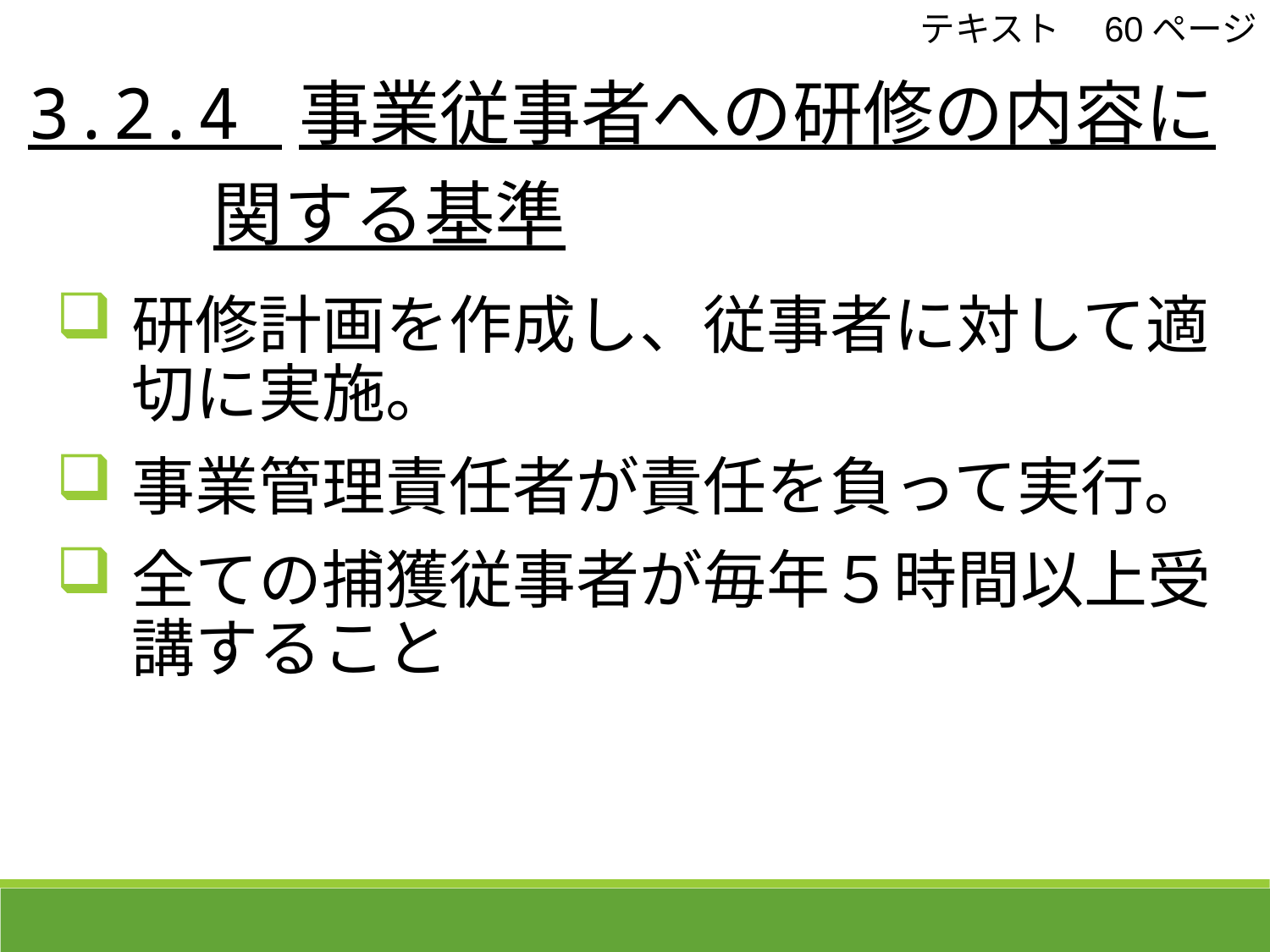

テキスト　60ページ
 3.2.4 事業従事者への研修の内容に
　　　 関する基準
研修計画を作成し、従事者に対して適切に実施。
事業管理責任者が責任を負って実行。
全ての捕獲従事者が毎年５時間以上受講すること